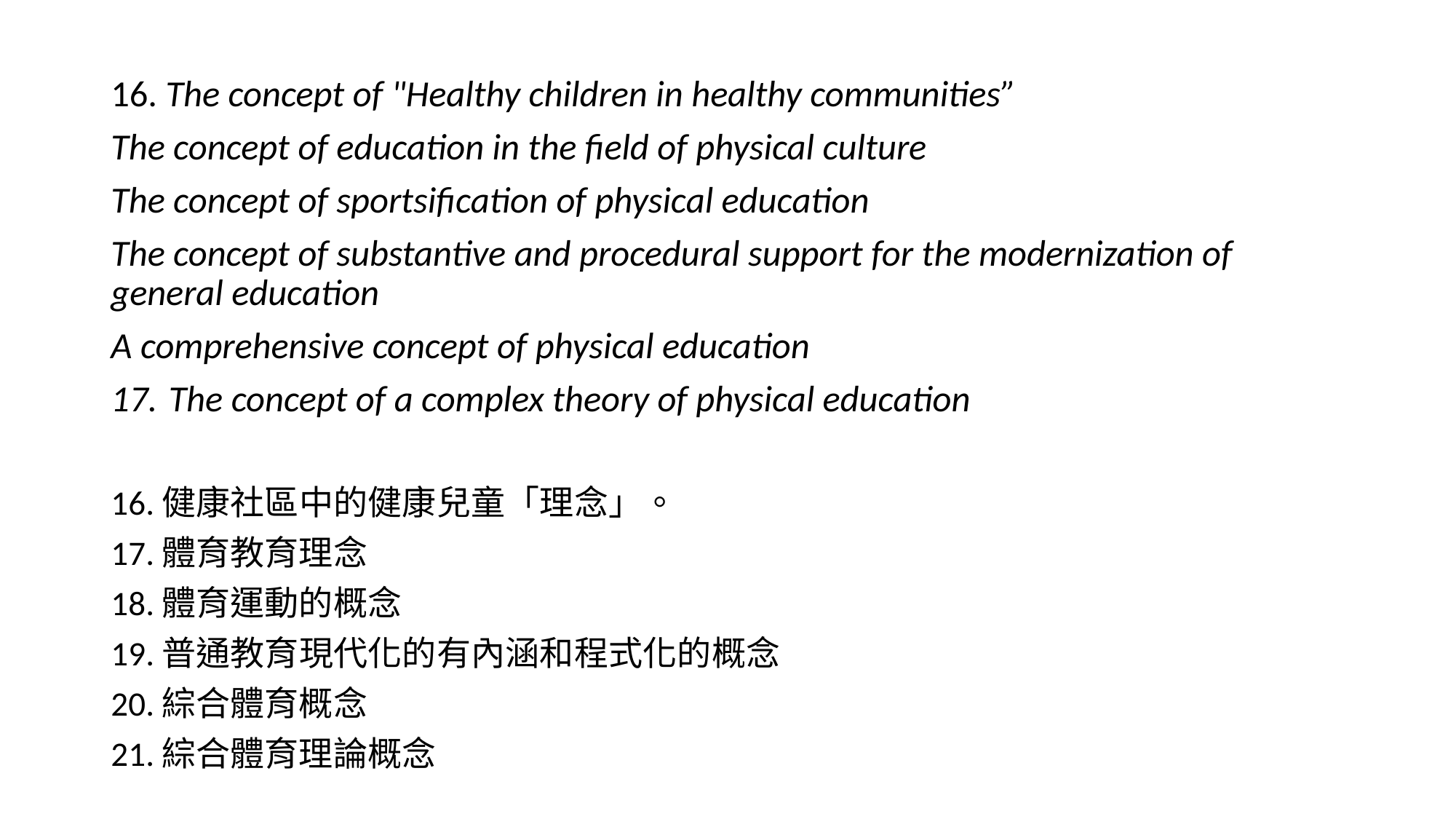

16. The concept of "Healthy children in healthy communities”
The concept of education in the field of physical culture
The concept of sportsification of physical education
The concept of substantive and procedural support for the modernization of general education
A comprehensive concept of physical education
The concept of a complex theory of physical education

16.健康社區中的健康兒童「理念」。
17.體育教育理念
18.體育運動的概念
19.普通教育現代化的有內涵和程式化的概念
20.綜合體育概念
21.綜合體育理論概念